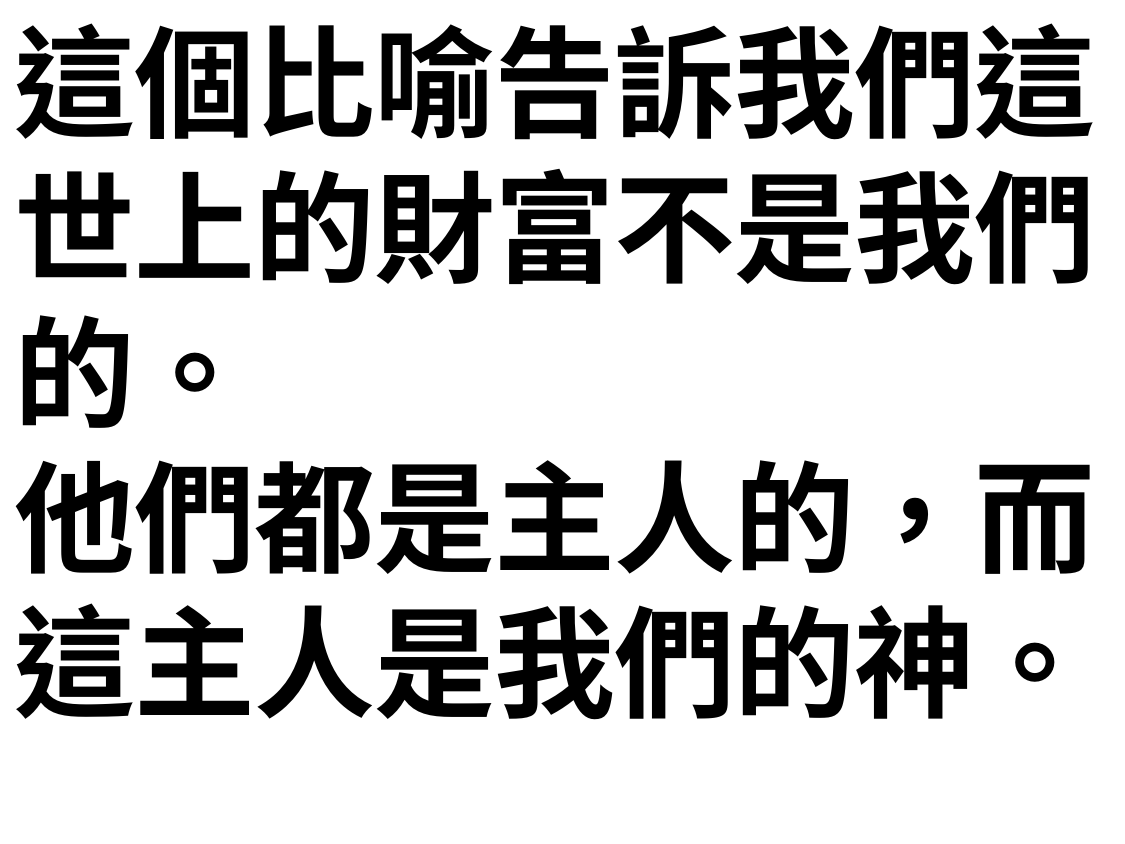

這個比喻告訴我們這世上的財富不是我們的。
他們都是主人的，而這主人是我們的神。